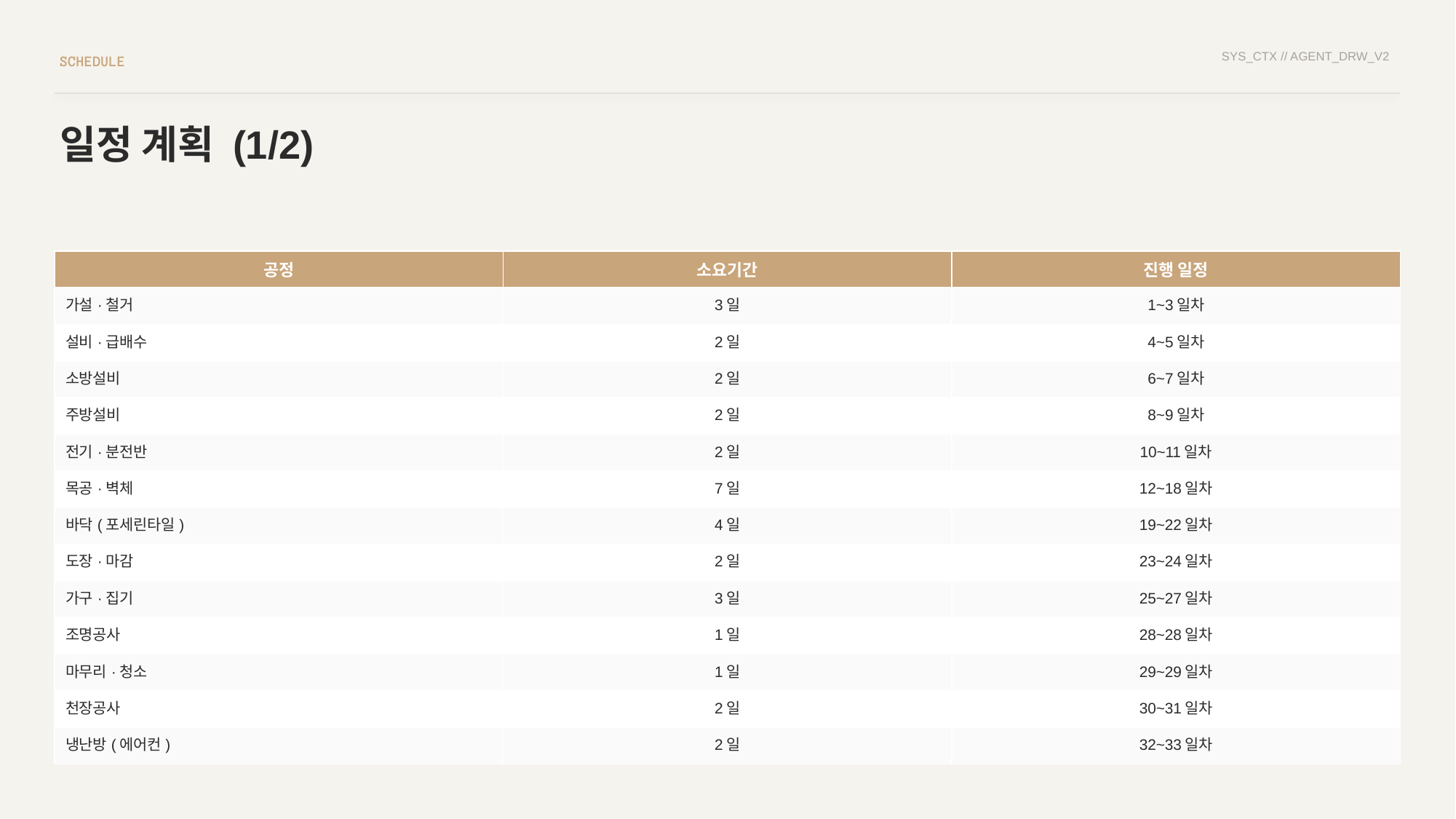

SYS_CTX // AGENT_DRW_V2
SCHEDULE

일정 계획 (1/2)
| 공정 | 소요기간 | 진행 일정 |
| --- | --- | --- |
| 가설·철거 | 3일 | 1~3일차 |
| 설비·급배수 | 2일 | 4~5일차 |
| 소방설비 | 2일 | 6~7일차 |
| 주방설비 | 2일 | 8~9일차 |
| 전기·분전반 | 2일 | 10~11일차 |
| 목공·벽체 | 7일 | 12~18일차 |
| 바닥(포세린타일) | 4일 | 19~22일차 |
| 도장·마감 | 2일 | 23~24일차 |
| 가구·집기 | 3일 | 25~27일차 |
| 조명공사 | 1일 | 28~28일차 |
| 마무리·청소 | 1일 | 29~29일차 |
| 천장공사 | 2일 | 30~31일차 |
| 냉난방(에어컨) | 2일 | 32~33일차 |